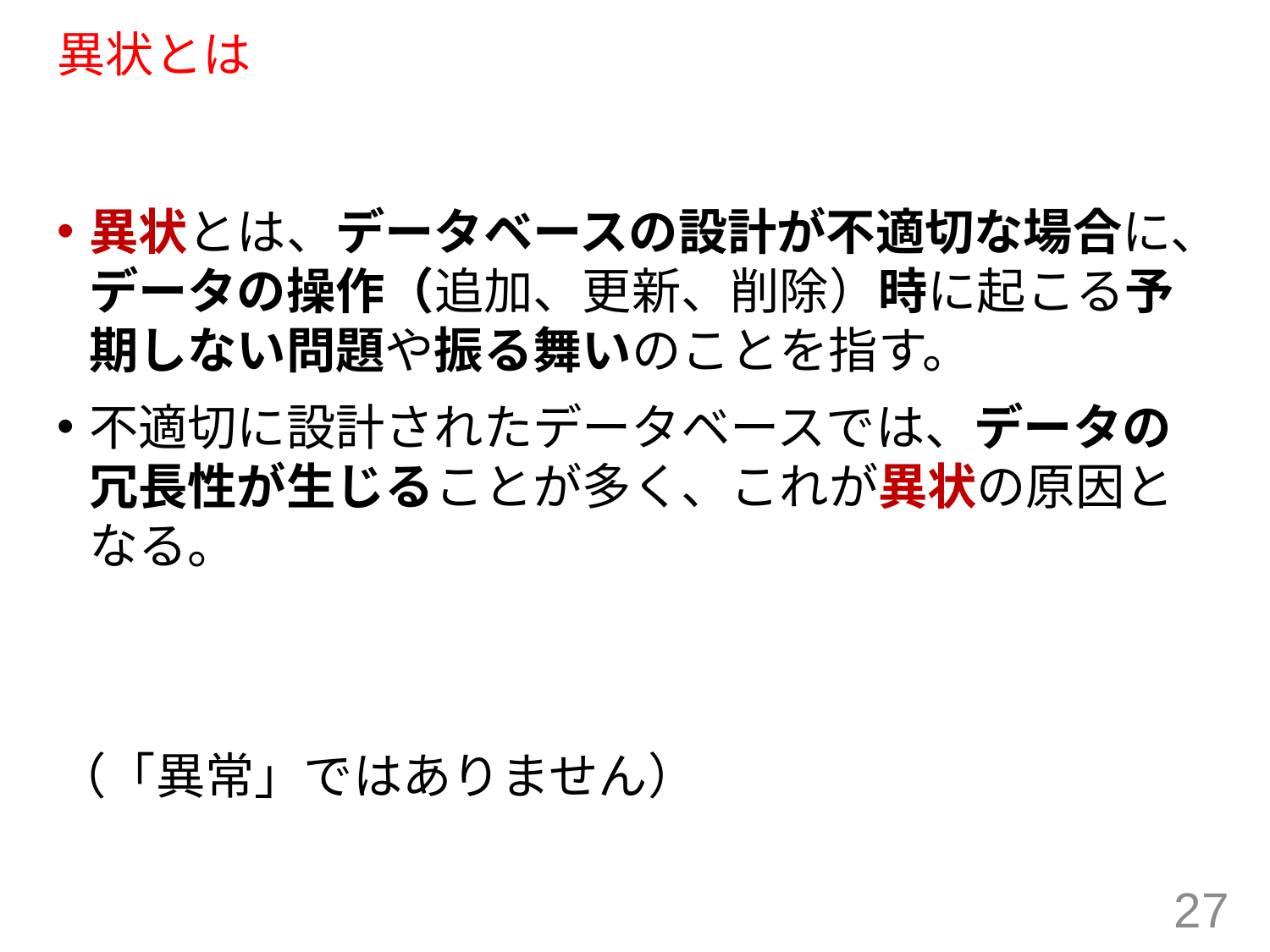

# 異状とは

異状とは、データベースの設計が不適切な場合に、データの操作（追加、更新、削除）時に起こる予期しない問題や振る舞いのことを指す。
不適切に設計されたデータベースでは、データの冗長性が生じることが多く、これが異状の原因となる。

（「異常」ではありません）
27